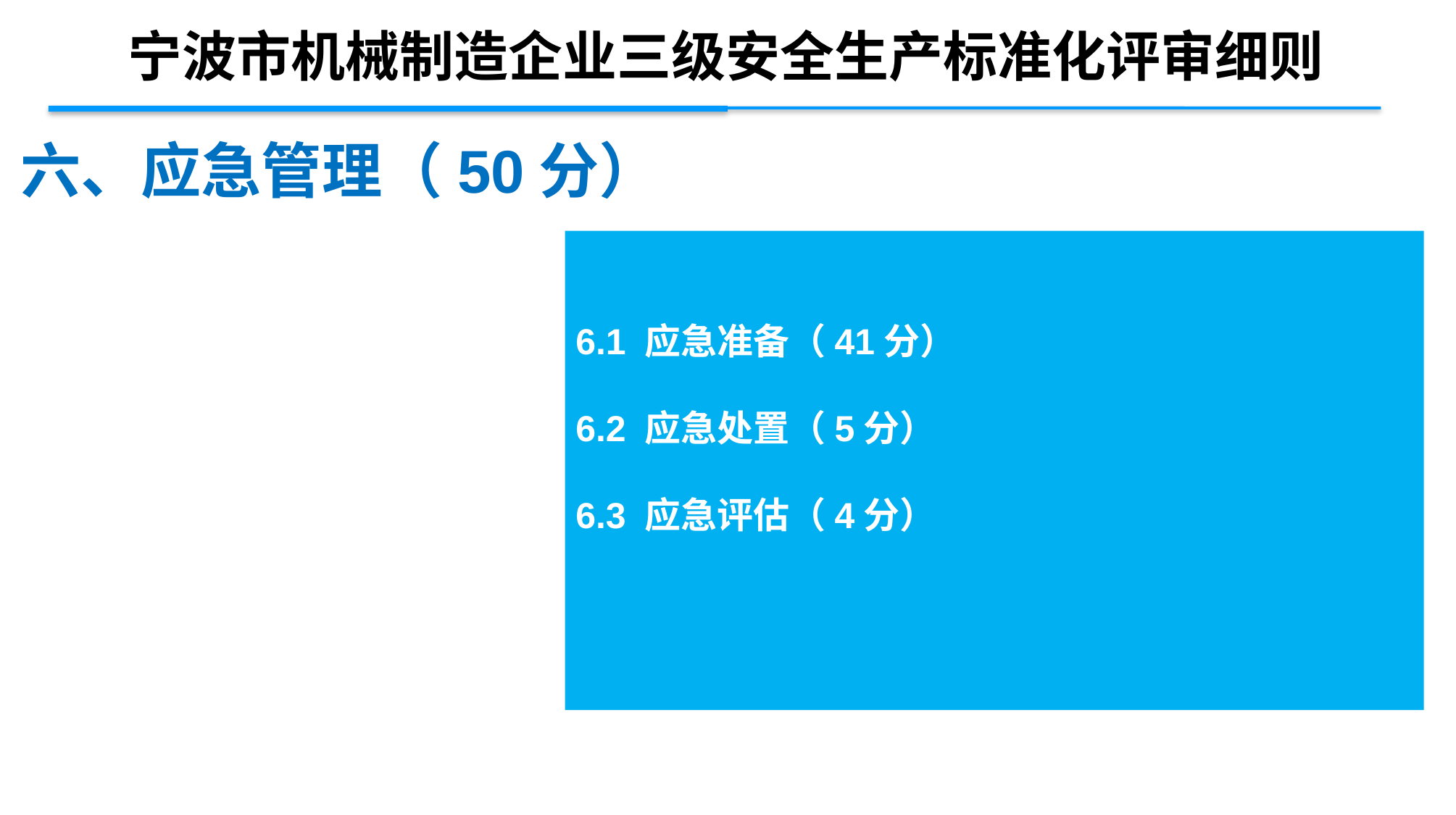

宁波市机械制造企业三级安全生产标准化评审细则

六、应急管理（50分）
6.1 应急准备（41分）

6.2 应急处置（5分）

6.3 应急评估（4分）